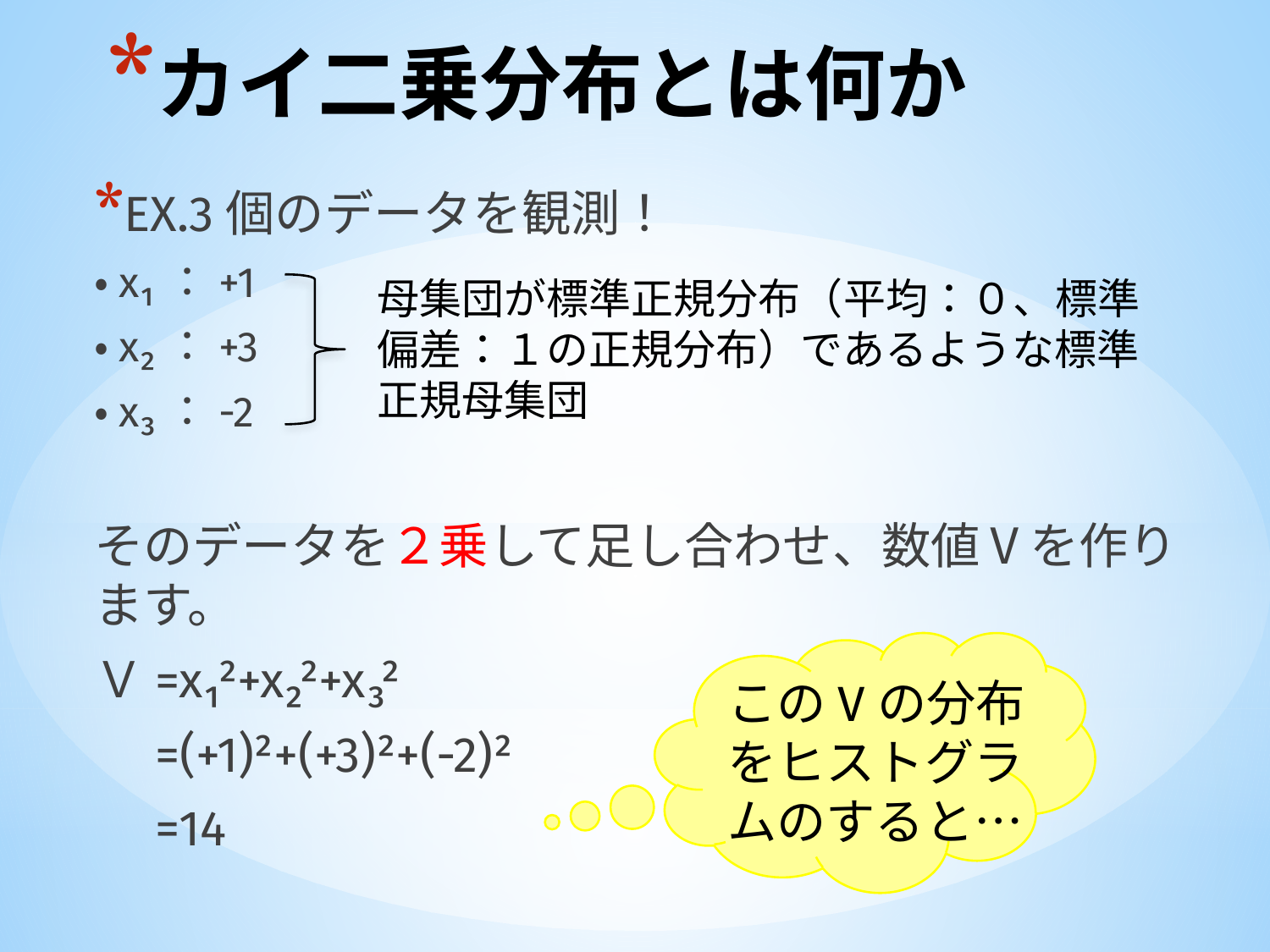

# カイ二乗分布とは何か
EX.3個のデータを観測！
・x₁：+1
・x₂：+3
・x₃：-2

そのデータを２乗して足し合わせ、数値Ⅴを作ります。
Ｖ=x₁²+x₂²+x₃²
　=(+1)²+(+3)²+(-2)²
　=14
母集団が標準正規分布（平均：０、標準偏差：１の正規分布）であるような標準正規母集団

このVの分布をヒストグラムのすると…